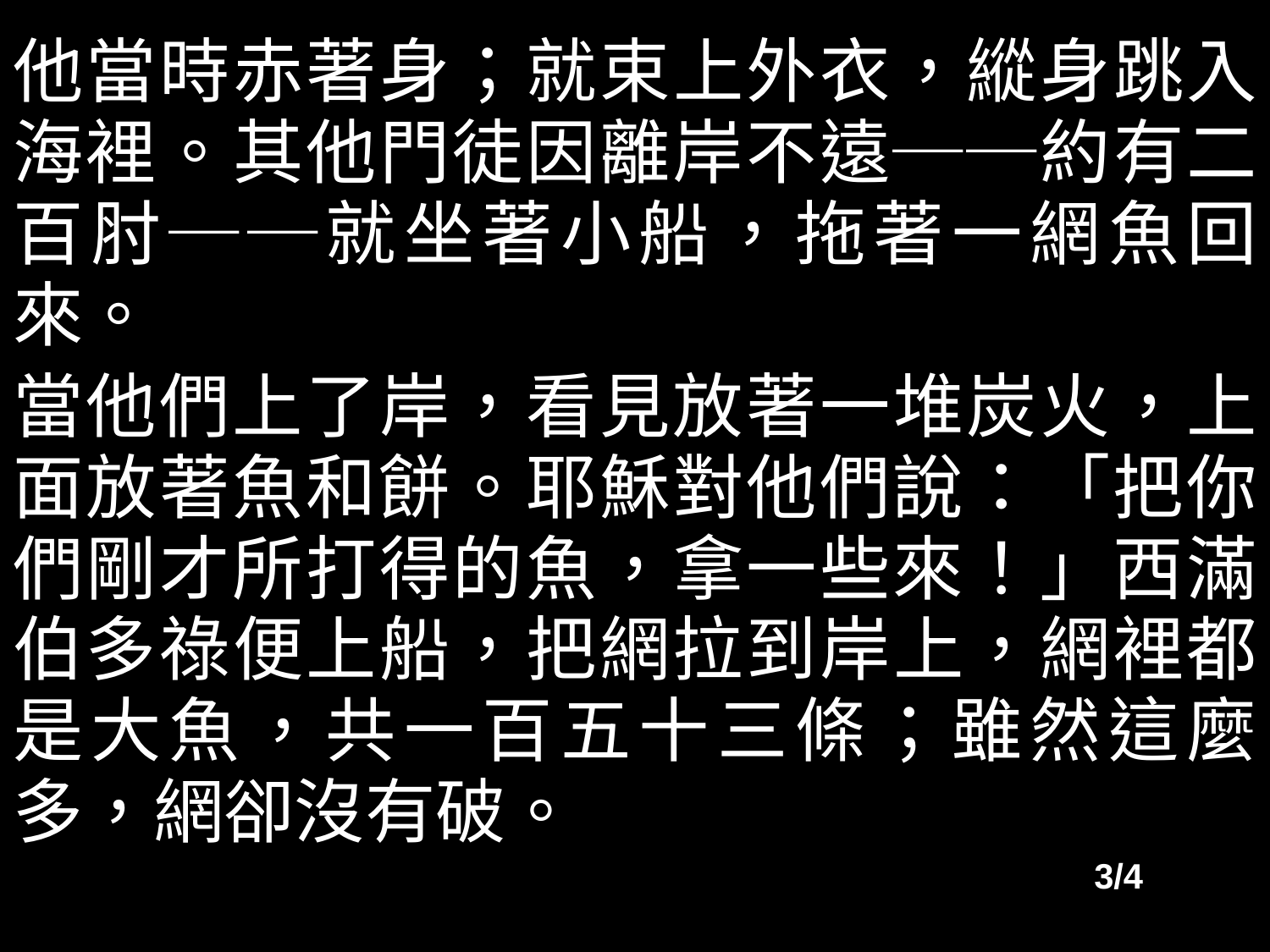

他當時赤著身；就束上外衣，縱身跳入海裡。其他門徒因離岸不遠──約有二百肘──就坐著小船，拖著一網魚回來。
當他們上了岸，看見放著一堆炭火，上面放著魚和餅。耶穌對他們說：「把你們剛才所打得的魚，拿一些來！」西滿伯多祿便上船，把網拉到岸上，網裡都是大魚，共一百五十三條；雖然這麼多，網卻沒有破。
   3/4